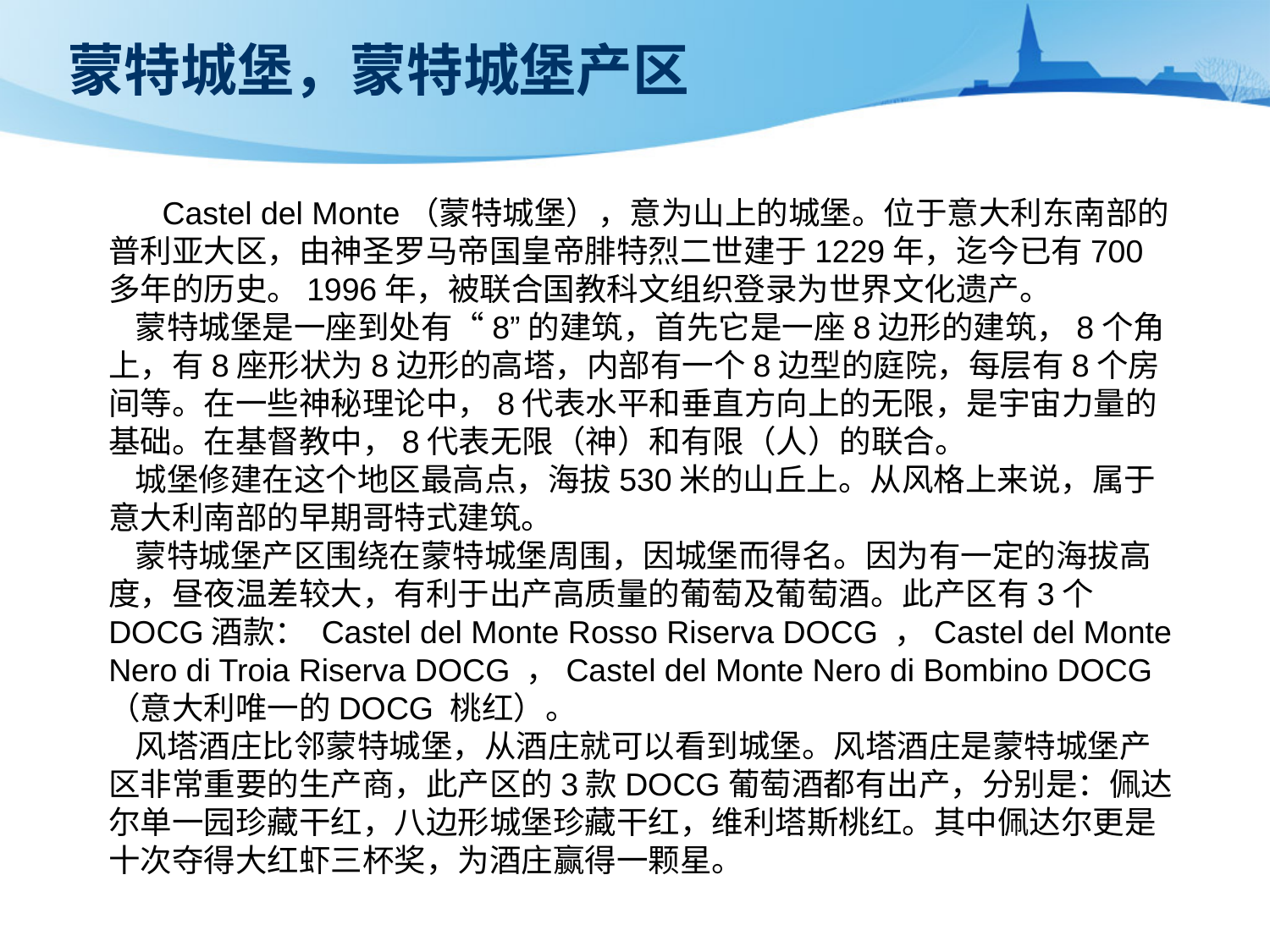

# 蒙特城堡，蒙特城堡产区
　  Castel del Monte（蒙特城堡），意为山上的城堡。位于意大利东南部的普利亚大区，由神圣罗马帝国皇帝腓特烈二世建于1229年，迄今已有700多年的历史。1996年，被联合国教科文组织登录为世界文化遗产。
     蒙特城堡是一座到处有“8”的建筑，首先它是一座8边形的建筑，8个角上，有8座形状为8边形的高塔，内部有一个8边型的庭院，每层有8个房间等。在一些神秘理论中，8代表水平和垂直方向上的无限，是宇宙力量的基础。在基督教中，8代表无限（神）和有限（人）的联合。
     城堡修建在这个地区最高点，海拔530米的山丘上。从风格上来说，属于意大利南部的早期哥特式建筑。
     蒙特城堡产区围绕在蒙特城堡周围，因城堡而得名。因为有一定的海拔高度，昼夜温差较大，有利于出产高质量的葡萄及葡萄酒。此产区有3个DOCG酒款： Castel del Monte Rosso Riserva DOCG ，Castel del Monte Nero di Troia Riserva DOCG ，Castel del Monte Nero di Bombino DOCG （意大利唯一的DOCG 桃红）。
     风塔酒庄比邻蒙特城堡，从酒庄就可以看到城堡。风塔酒庄是蒙特城堡产区非常重要的生产商，此产区的3款DOCG葡萄酒都有出产，分别是：佩达尔单一园珍藏干红，八边形城堡珍藏干红，维利塔斯桃红。其中佩达尔更是十次夺得大红虾三杯奖，为酒庄赢得一颗星。